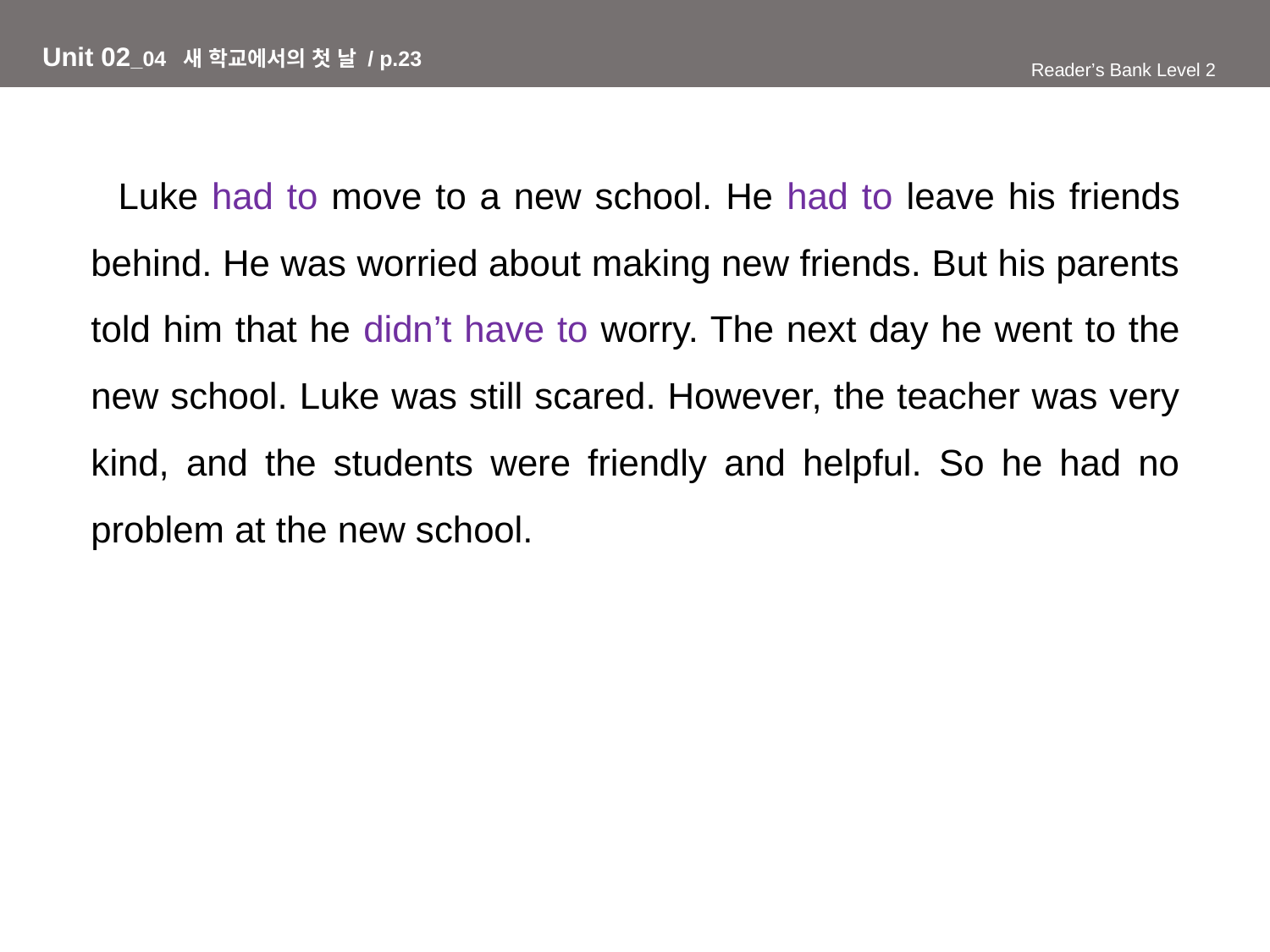

Unit 02_04  새 학교에서의 첫 날 / p.23
Reader’s Bank Level 2

  Luke had to move to a new school. He had to leave his friends behind. He was worried about making new friends. But his parents told him that he didn’t have to worry. The next day he went to the new school. Luke was still scared. However, the teacher was very kind, and the students were friendly and helpful. So he had no problem at the new school.
Reader’s Bank Level 1